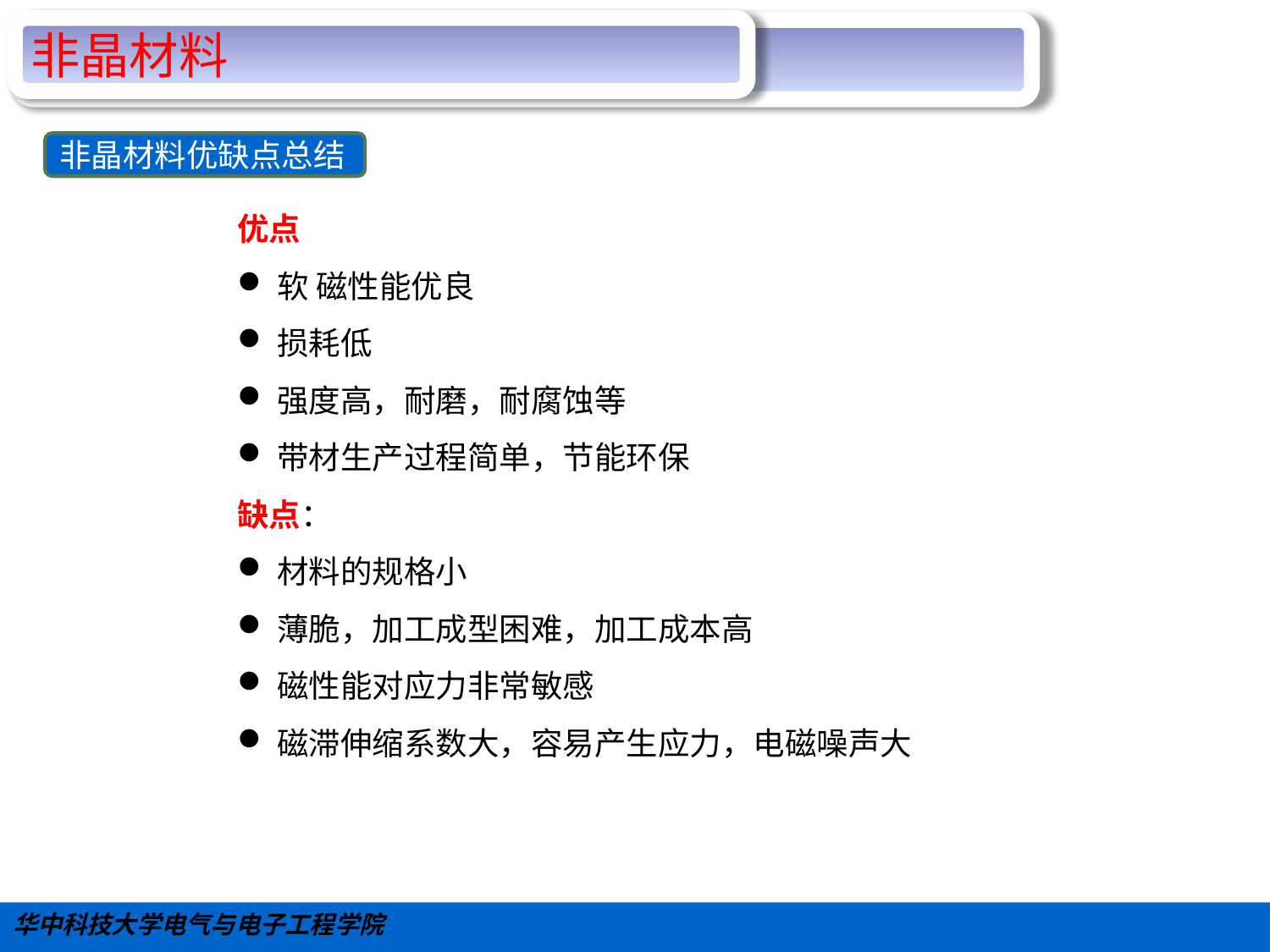

#
非晶材料
非晶材料优缺点总结
优点
软 磁性能优良
损耗低
强度高，耐磨，耐腐蚀等
带材生产过程简单，节能环保
缺点：
材料的规格小
薄脆，加工成型困难，加工成本高
磁性能对应力非常敏感
磁滞伸缩系数大，容易产生应力，电磁噪声大

华中科技大学电气与电子工程学院